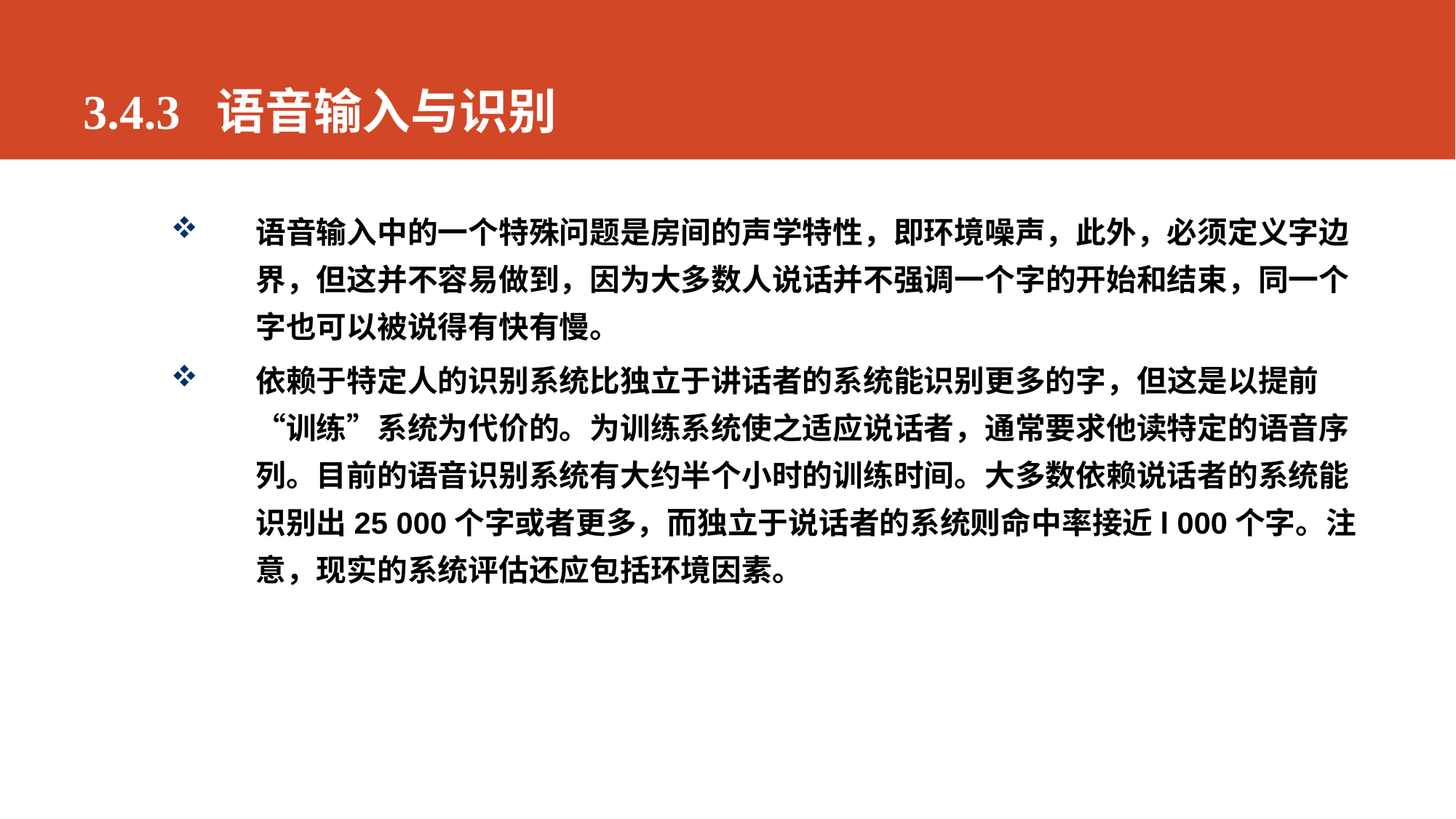

# 3.4.3  语音输入与识别
语音输入中的一个特殊问题是房间的声学特性，即环境噪声，此外，必须定义字边界，但这并不容易做到，因为大多数人说话并不强调一个字的开始和结束，同一个字也可以被说得有快有慢。
依赖于特定人的识别系统比独立于讲话者的系统能识别更多的字，但这是以提前“训练”系统为代价的。为训练系统使之适应说话者，通常要求他读特定的语音序列。目前的语音识别系统有大约半个小时的训练时间。大多数依赖说话者的系统能识别出25 000个字或者更多，而独立于说话者的系统则命中率接近l 000个字。注意，现实的系统评估还应包括环境因素。